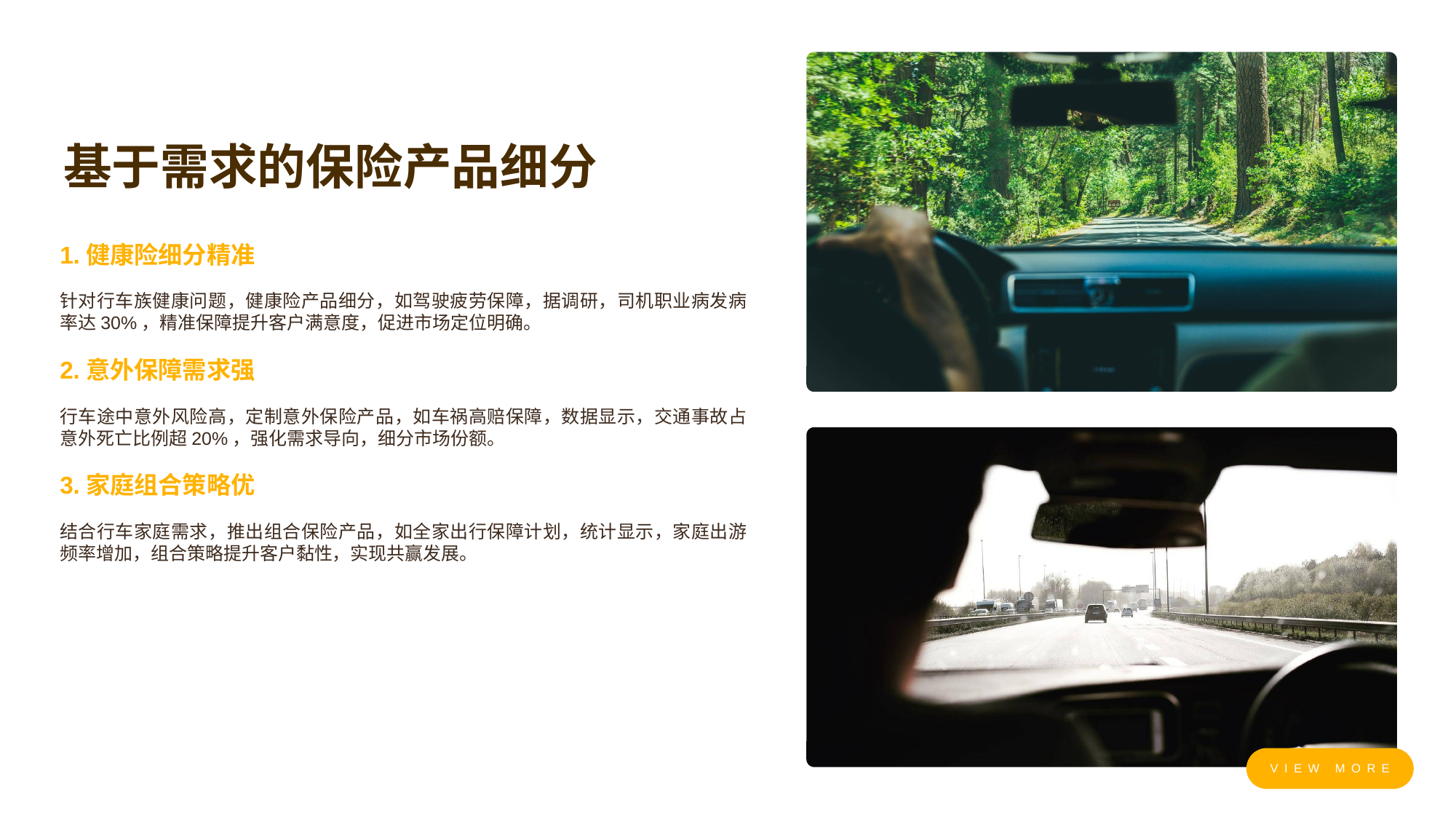

基于需求的保险产品细分

1.健康险细分精准
针对行车族健康问题，健康险产品细分，如驾驶疲劳保障，据调研，司机职业病发病率达30%，精准保障提升客户满意度，促进市场定位明确。
2.意外保障需求强
行车途中意外风险高，定制意外保险产品，如车祸高赔保障，数据显示，交通事故占意外死亡比例超20%，强化需求导向，细分市场份额。
3.家庭组合策略优
结合行车家庭需求，推出组合保险产品，如全家出行保障计划，统计显示，家庭出游频率增加，组合策略提升客户黏性，实现共赢发展。

VIEW MORE